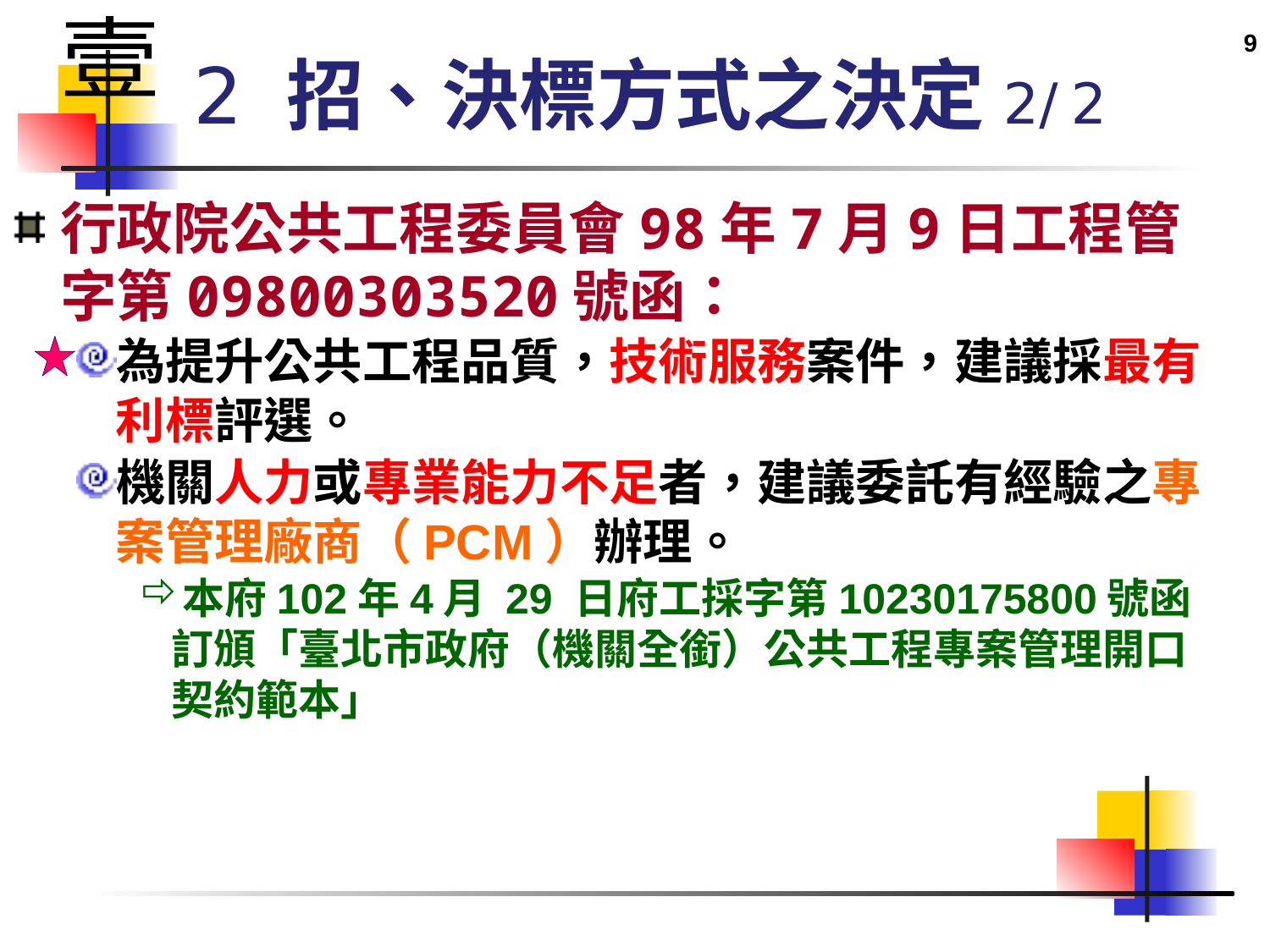

9
壹
# 2 招、決標方式之決定2/2
行政院公共工程委員會98年7月9日工程管字第09800303520號函：
為提升公共工程品質，技術服務案件，建議採最有利標評選。
機關人力或專業能力不足者，建議委託有經驗之專案管理廠商（PCM）辦理。
本府102年4月 29 日府工採字第10230175800號函訂頒「臺北市政府（機關全銜）公共工程專案管理開口契約範本」